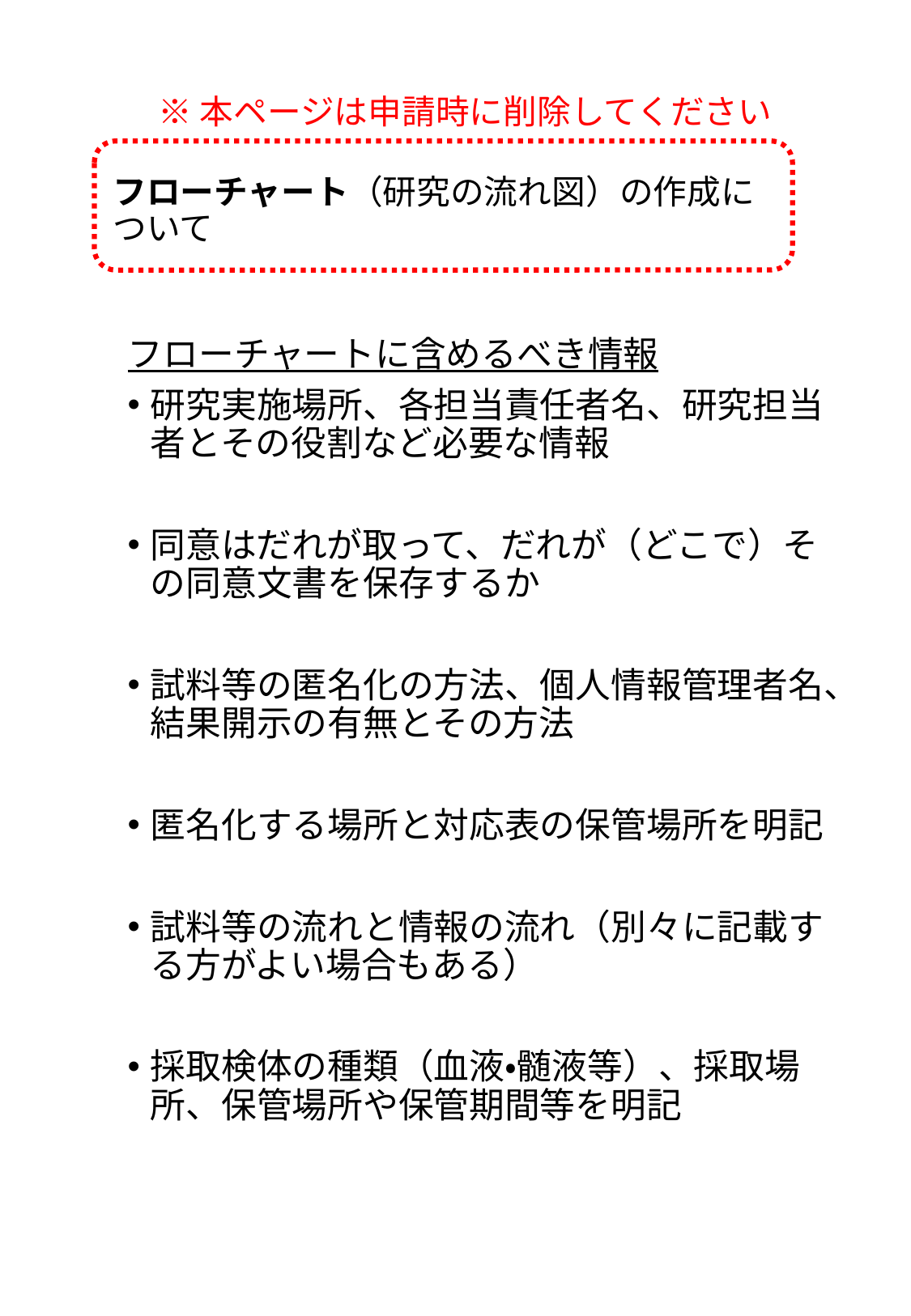

※本ページは申請時に削除してください

# フローチャート（研究の流れ図）の作成について
フローチャートに含めるべき情報
研究実施場所、各担当責任者名、研究担当者とその役割など必要な情報

同意はだれが取って、だれが（どこで）その同意文書を保存するか

試料等の匿名化の方法、個人情報管理者名、結果開示の有無とその方法

匿名化する場所と対応表の保管場所を明記

試料等の流れと情報の流れ（別々に記載する方がよい場合もある）

採取検体の種類（血液・髄液等）、採取場所、保管場所や保管期間等を明記